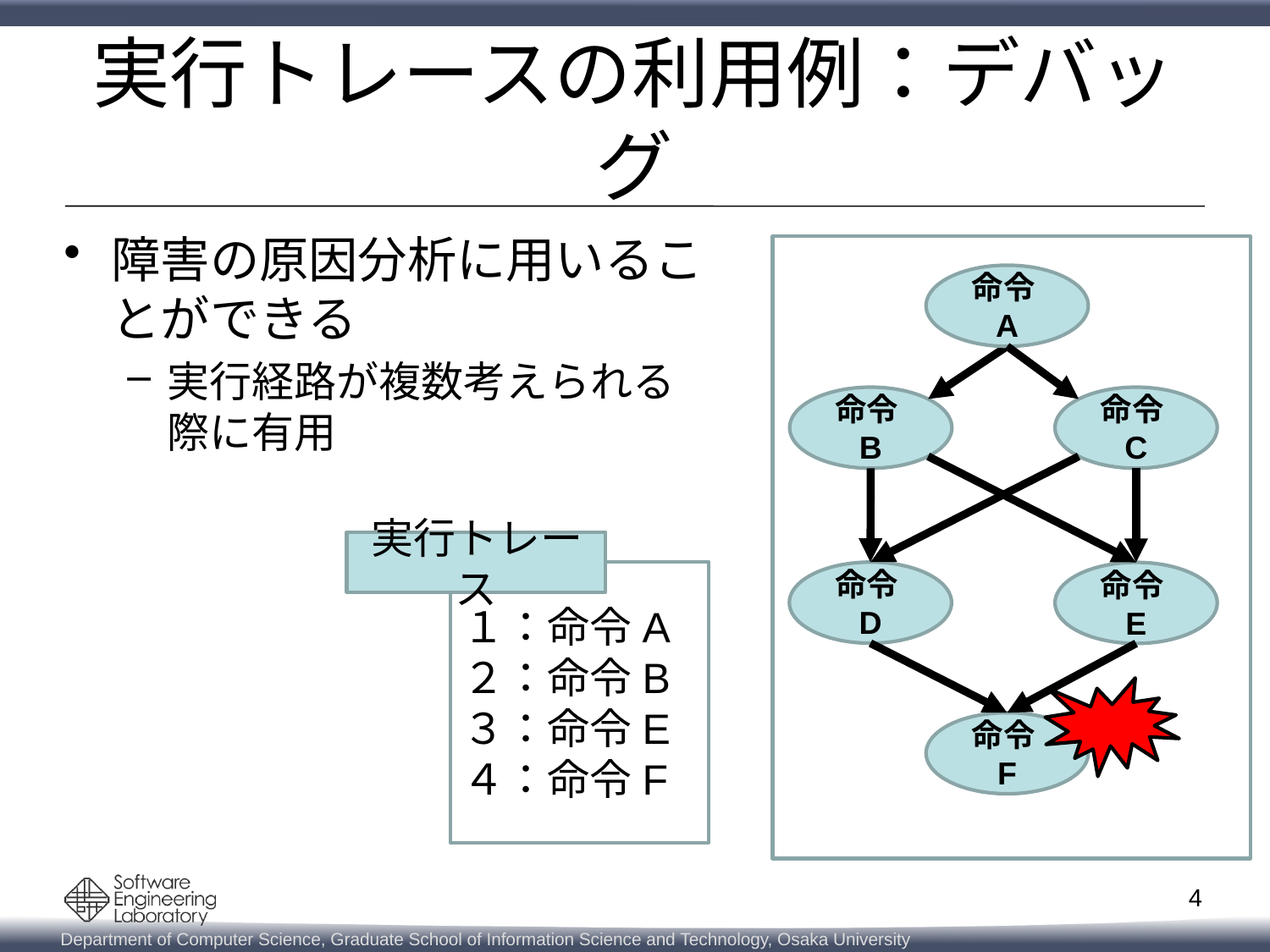

# 実行トレースの利用例：デバッグ
障害の原因分析に用いることができる
実行経路が複数考えられる
際に有用

命令A
命令B
命令C
実行トレース
１：命令A
２：命令B
３：命令E
４：命令F
命令D
命令E

命令F
4